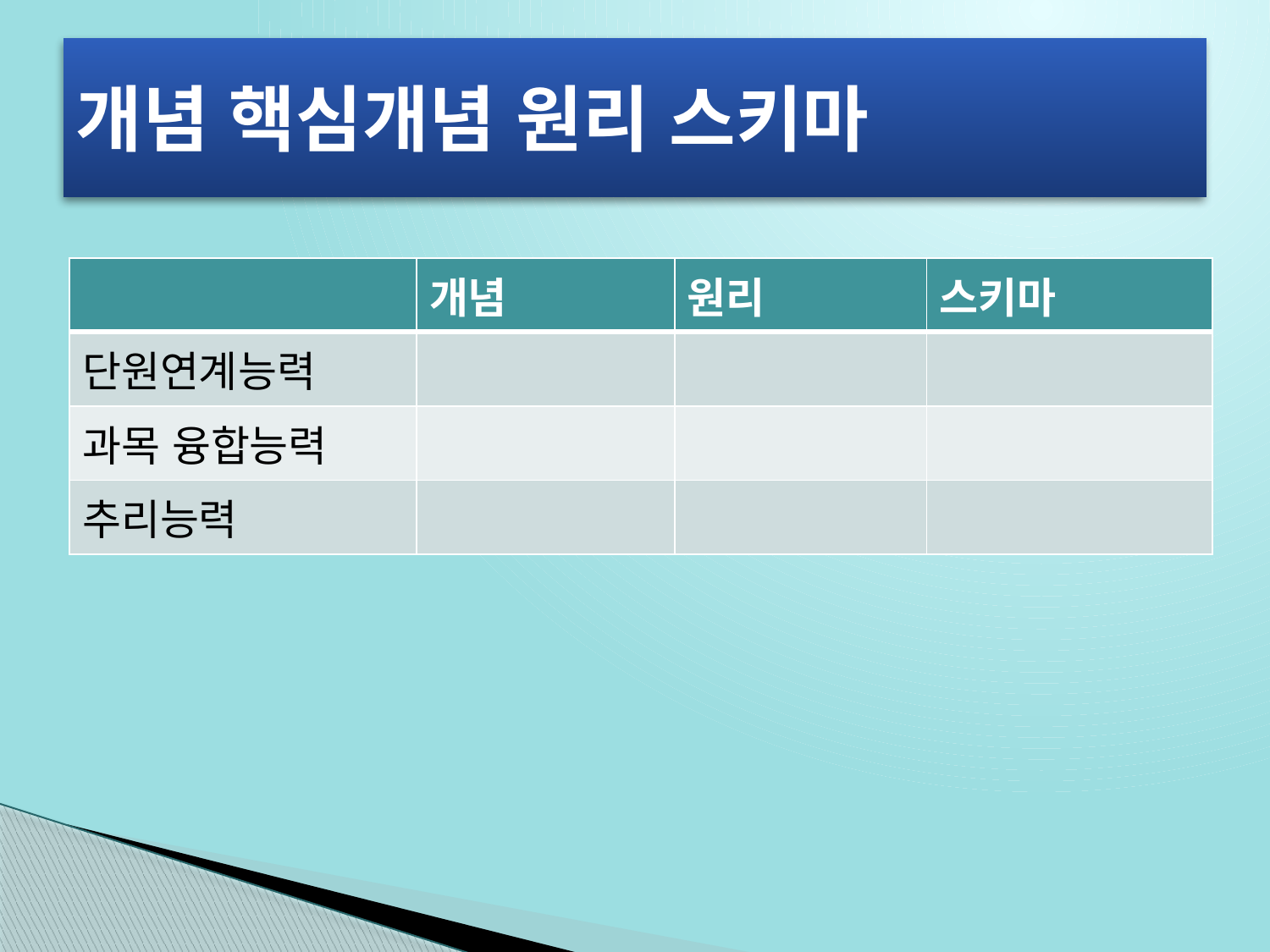

# 개념 핵심개념 원리 스키마
|  | 개념 | 원리 | 스키마 |
| --- | --- | --- | --- |
| 단원연계능력 |  |  |  |
| 과목 융합능력 |  |  |  |
| 추리능력 |  |  |  |